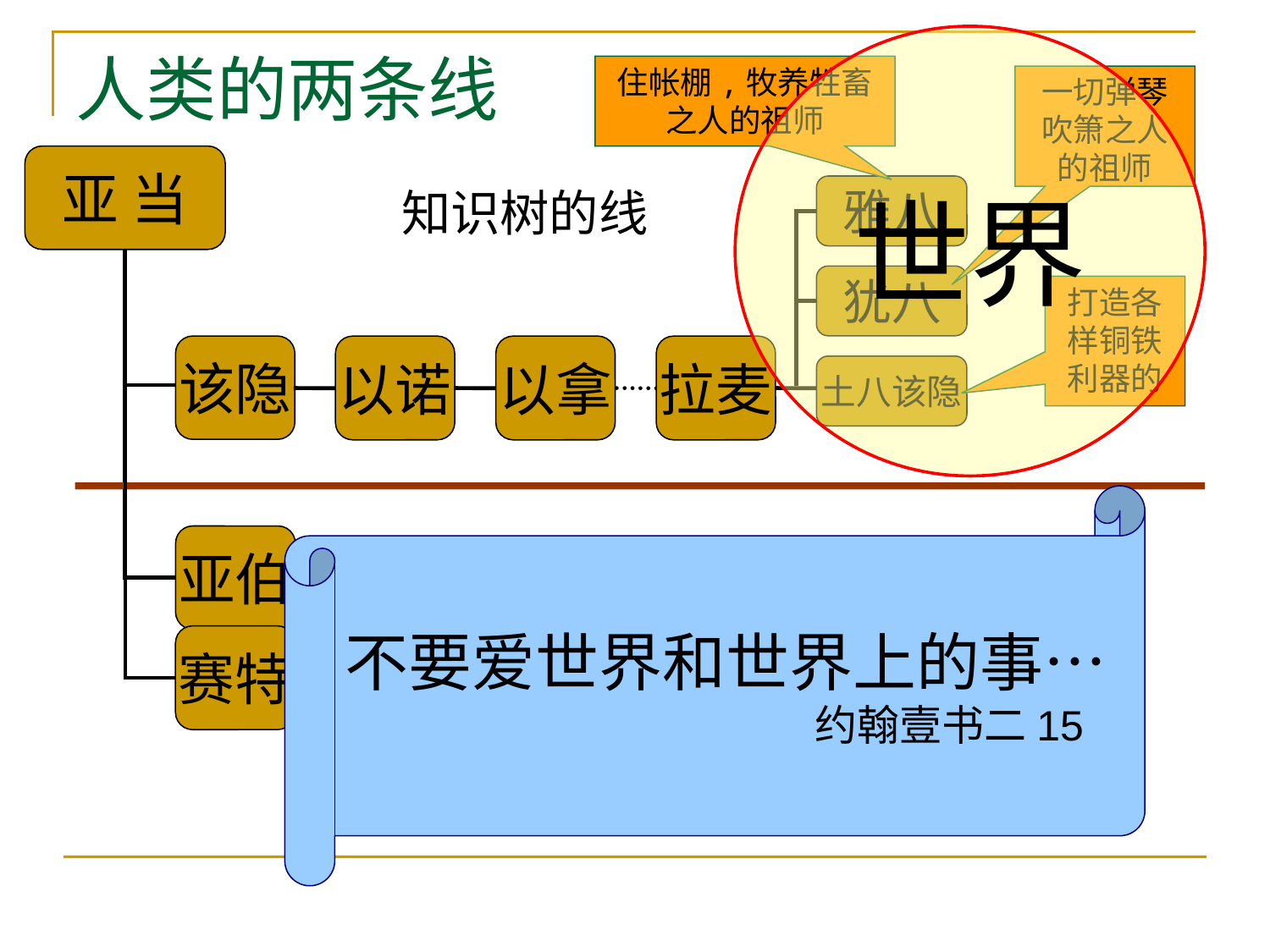

世界
# 人类的两条线
住帐棚,牧养牲畜之人的祖师
一切弹琴吹箫之人的祖师

亚 当
雅八
犹八
该隐
以诺
以拿
拉麦
土八该隐
亚伯
知识树的线
打造各样铜铁利器的

不要爱世界和世界上的事…
约翰壹书二15
赛特
挪亚
亚伯
拉罕
大卫
耶稣
基督
生命树的线